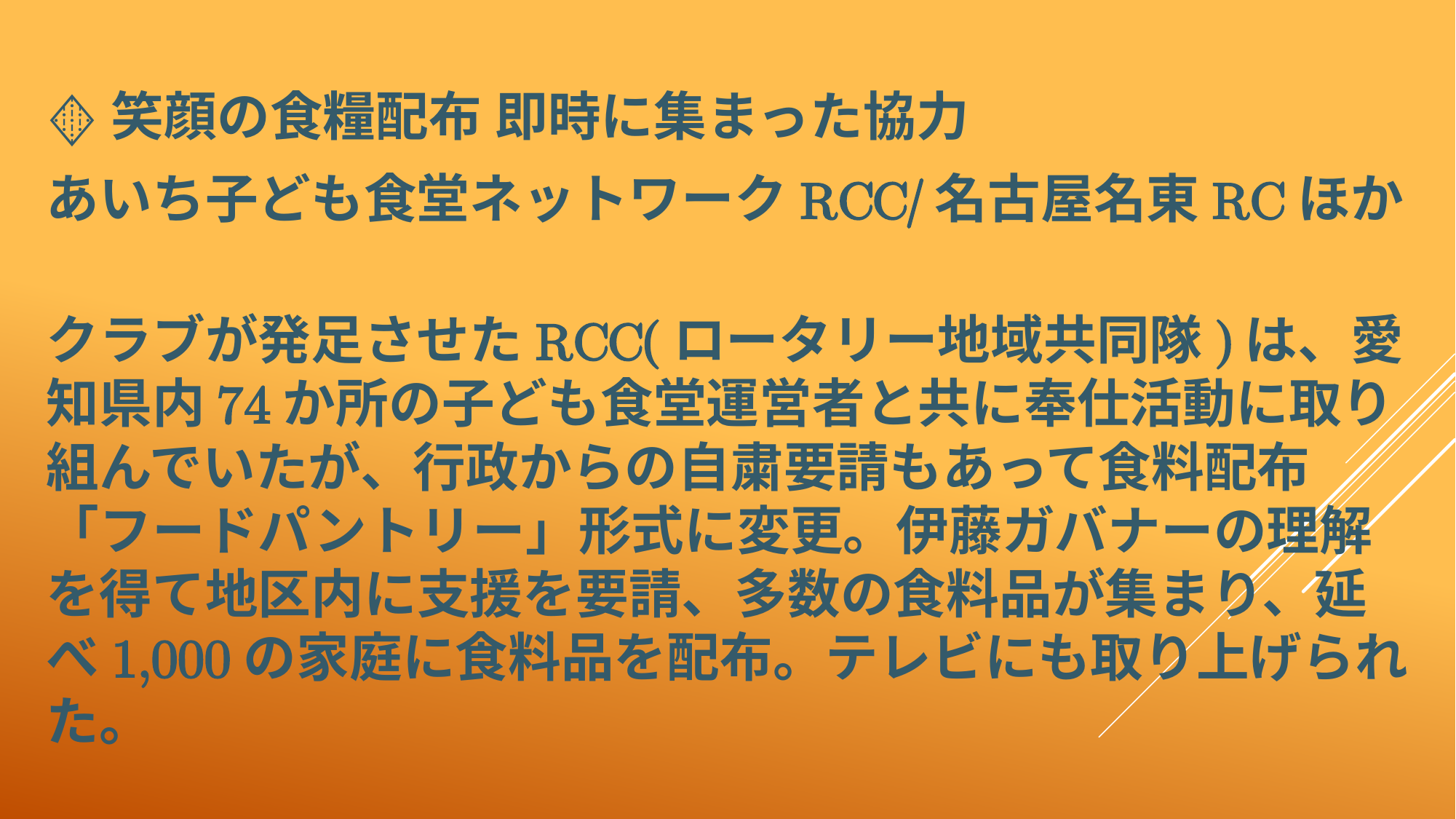

🔶笑顔の食糧配布 即時に集まった協力
あいち子ども食堂ネットワークRCC/名古屋名東RCほか

クラブが発足させたRCC(ロータリー地域共同隊)は、愛知県内74か所の子ども食堂運営者と共に奉仕活動に取り組んでいたが、行政からの自粛要請もあって食料配布「フードパントリー」形式に変更。伊藤ガバナーの理解を得て地区内に支援を要請、多数の食料品が集まり、延べ1,000の家庭に食料品を配布。テレビにも取り上げられた。